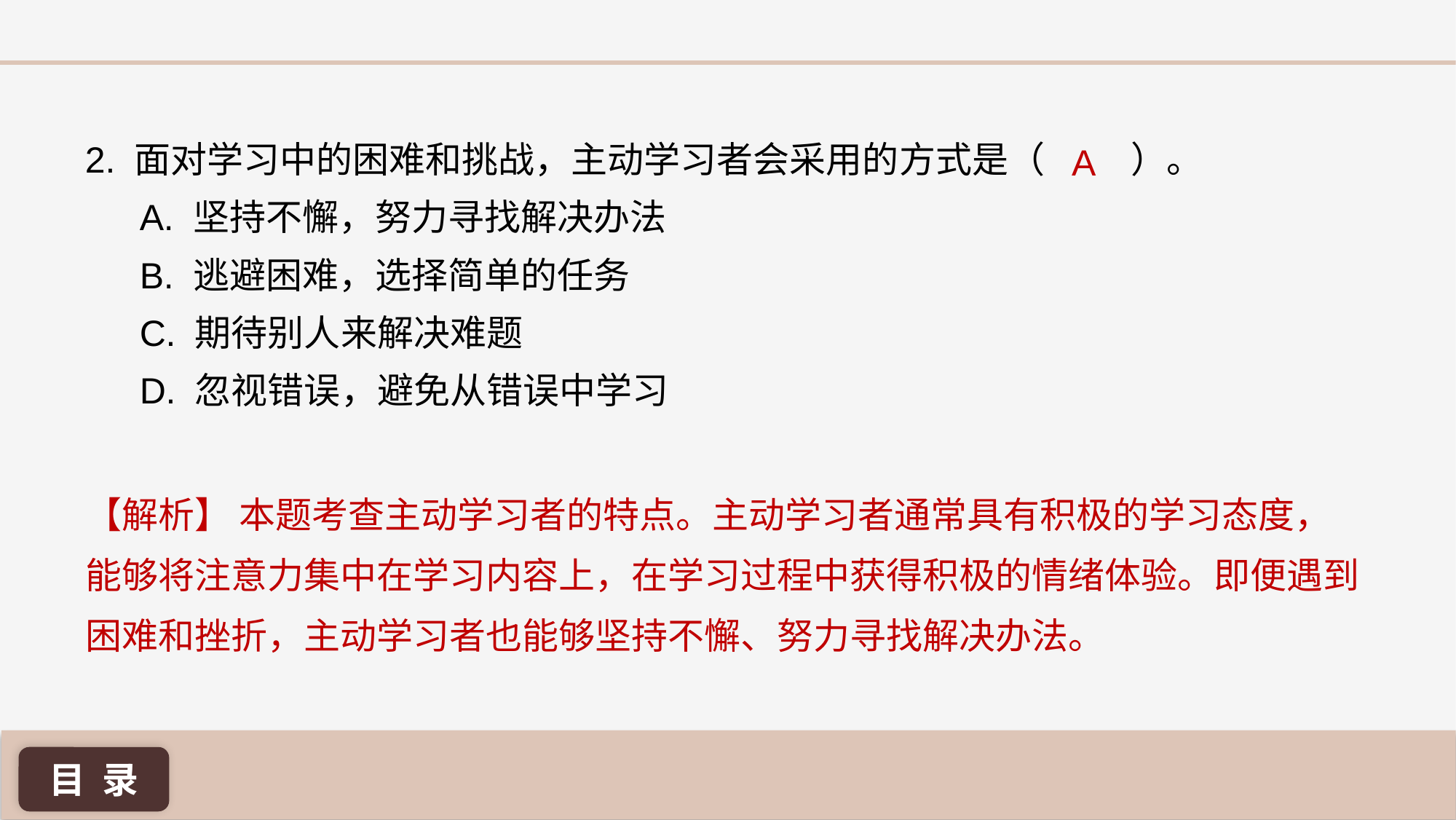

2. 面对学习中的困难和挑战，主动学习者会采用的方式是（	 ）。
A. 坚持不懈，努力寻找解决办法
B. 逃避困难，选择简单的任务
C. 期待别人来解决难题
D. 忽视错误，避免从错误中学习
A
【解析】 本题考查主动学习者的特点。主动学习者通常具有积极的学习态度，能够将注意力集中在学习内容上，在学习过程中获得积极的情绪体验。即便遇到困难和挫折，主动学习者也能够坚持不懈、努力寻找解决办法。